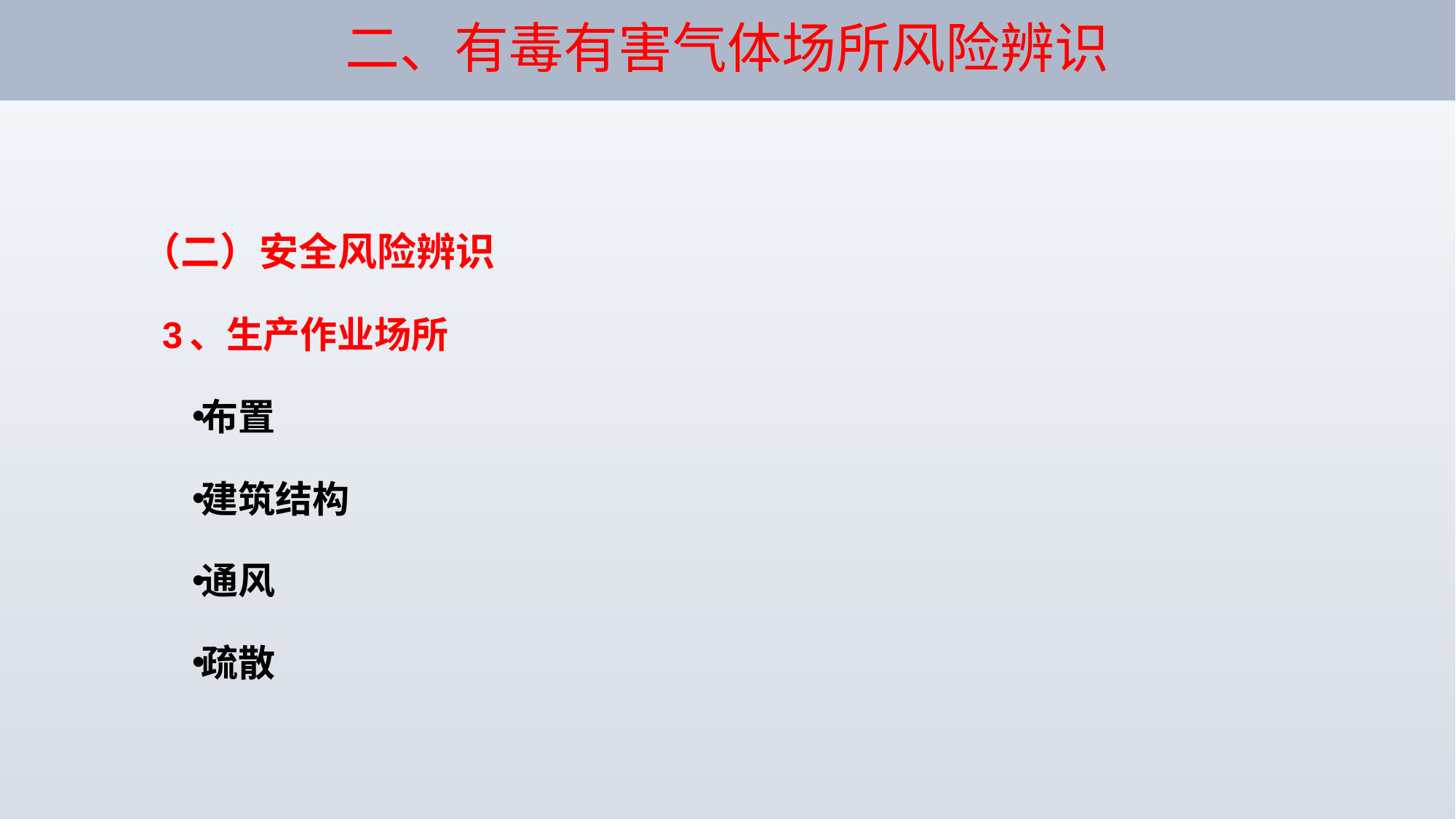

# 二、有毒有害气体场所风险辨识
（二）安全风险辨识
  3、生产作业场所
布置
建筑结构
通风
疏散